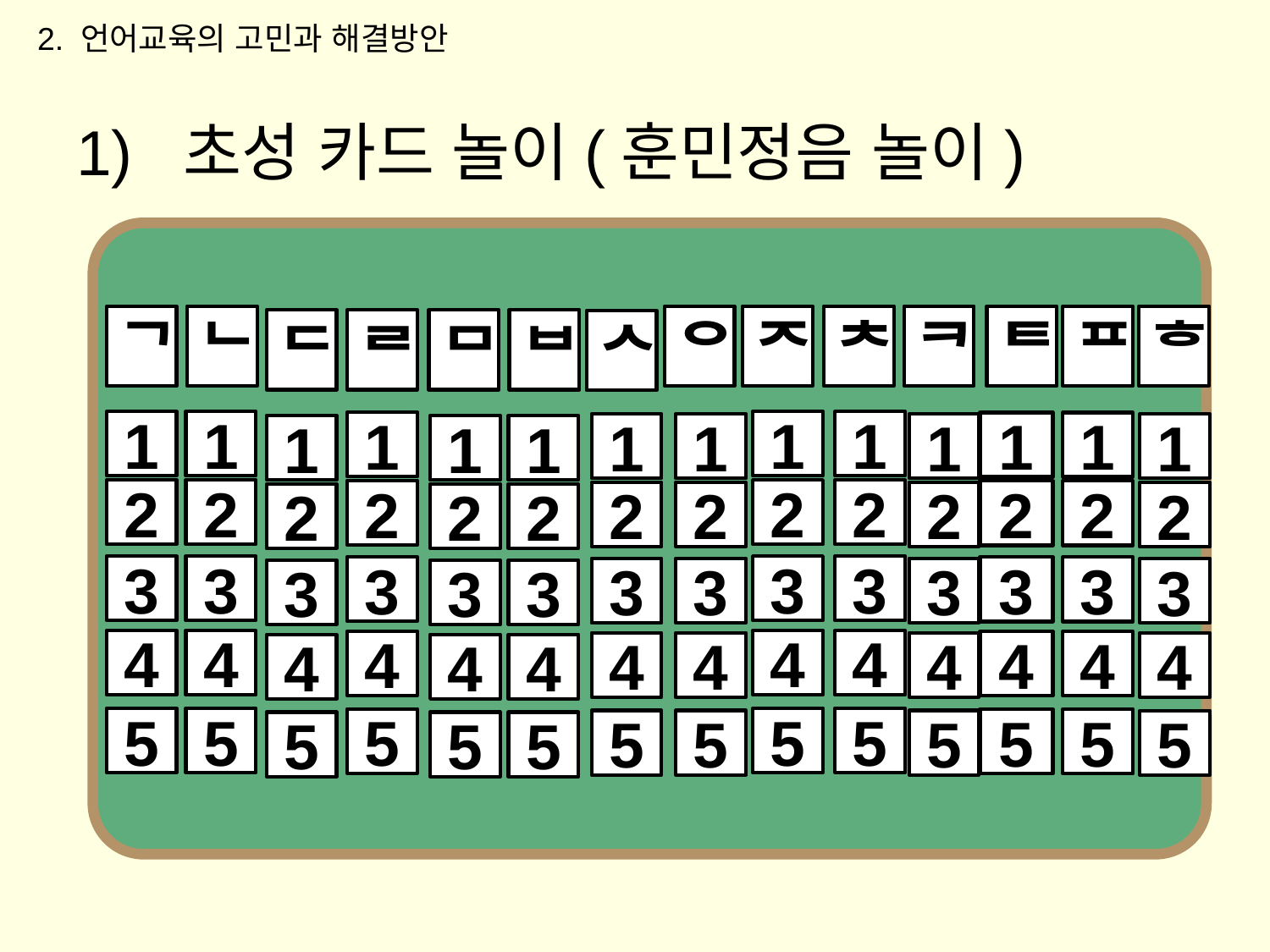

2. 언어교육의 고민과 해결방안

1)  초성 카드 놀이(훈민정음 놀이)

ᄀ
ᄂ
ᄋ
ᄌ
ᄎ
ᄏ
ᄐ
ᄑ
ᄒ
ᄃ
ᄅ
ᄆ
ᄇ
ᄉ
1
1
1
1
1
1
1
1
1
1
1
1
1
1
2
2
2
2
2
2
2
2
2
2
2
2
2
2
3
3
3
3
3
3
3
3
3
3
3
3
3
3
4
4
4
4
4
4
4
4
4
4
4
4
4
4
5
5
5
5
5
5
5
5
5
5
5
5
5
5